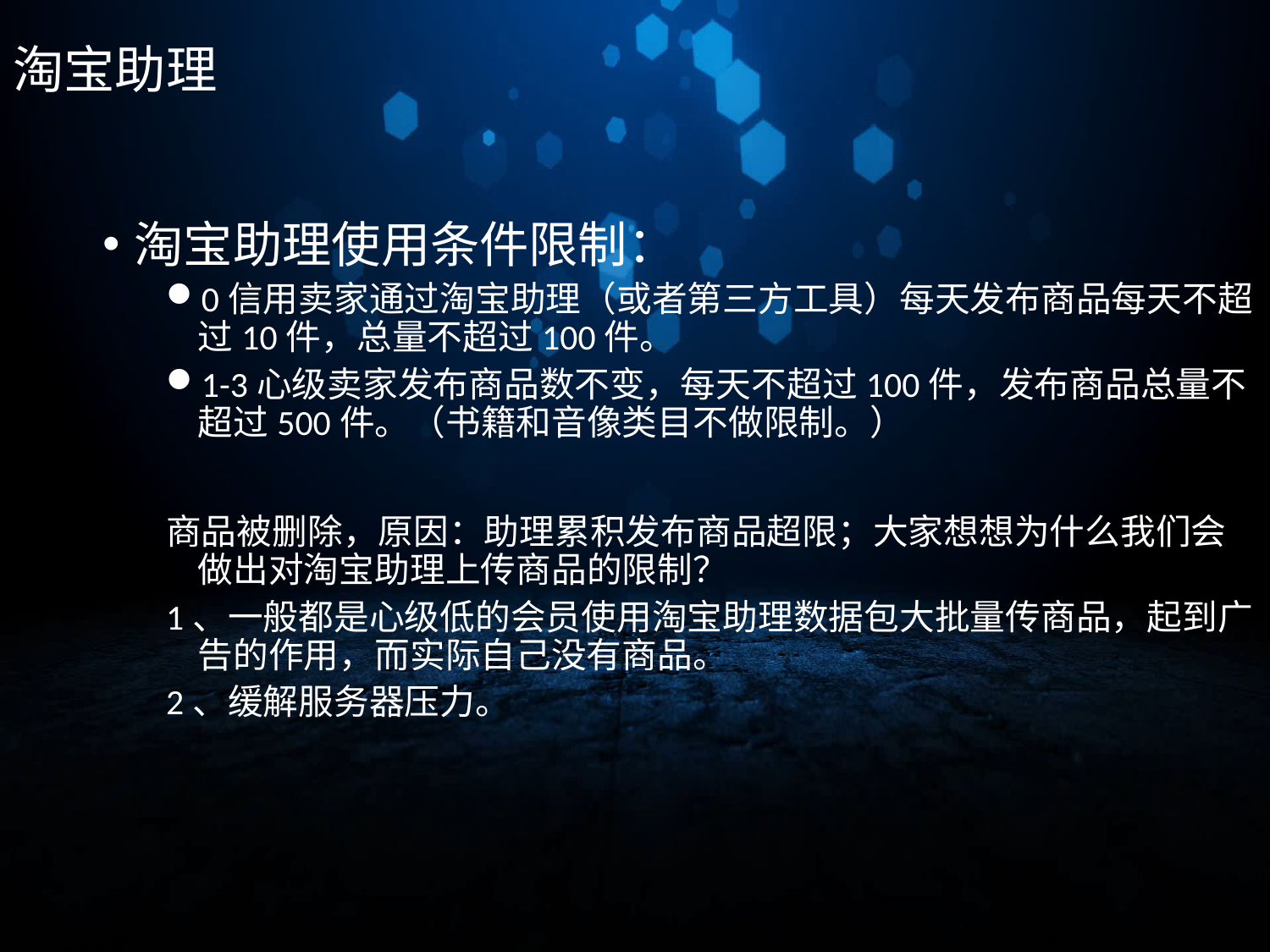

淘宝助理
淘宝助理使用条件限制：
0信用卖家通过淘宝助理（或者第三方工具）每天发布商品每天不超过10件，总量不超过100件。
1-3心级卖家发布商品数不变，每天不超过100件，发布商品总量不超过500件。（书籍和音像类目不做限制。）

商品被删除，原因：助理累积发布商品超限；大家想想为什么我们会做出对淘宝助理上传商品的限制？
1、一般都是心级低的会员使用淘宝助理数据包大批量传商品，起到广告的作用，而实际自己没有商品。
2、缓解服务器压力。